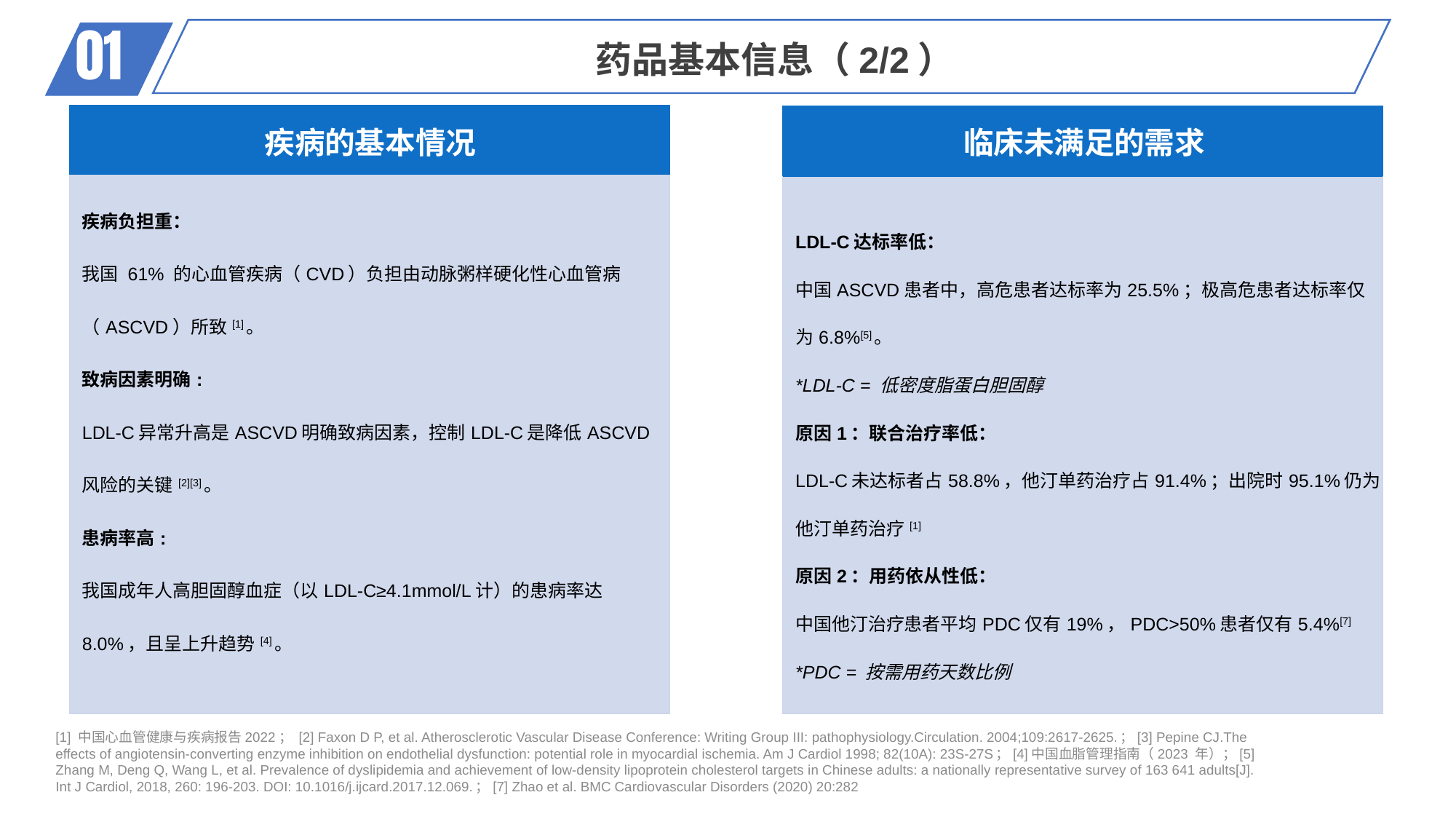

01

药品基本信息（2/2）
| 疾病的基本情况 |
| --- |
| 疾病负担重： 我国 61% 的心血管疾病（CVD）负担由动脉粥样硬化性心血管病（ASCVD）所致[1]。 致病因素明确: LDL-C异常升高是ASCVD明确致病因素，控制LDL-C是降低ASCVD风险的关键[2][3]。 患病率高: 我国成年人高胆固醇血症（以LDL-C≥4.1mmol/L计）的患病率达8.0%，且呈上升趋势[4]。 |
| 临床未满足的需求 |
| --- |
| LDL-C达标率低： 中国ASCVD患者中，高危患者达标率为25.5%；极高危患者达标率仅为6.8%[5]。 \*LDL-C = 低密度脂蛋白胆固醇 原因1：联合治疗率低： LDL-C未达标者占58.8%，他汀单药治疗占91.4%；出院时95.1%仍为他汀单药治疗[1] 原因2：用药依从性低： 中国他汀治疗患者平均PDC仅有19%，PDC>50%患者仅有5.4%[7] \*PDC = 按需用药天数比例 |
[1] 中国心血管健康与疾病报告2022； [2] Faxon D P, et al. Atherosclerotic Vascular Disease Conference: Writing Group III: pathophysiology.Circulation. 2004;109:2617-2625.；[3] Pepine CJ.The
effects of angiotensin-converting enzyme inhibition on endothelial dysfunction: potential role in myocardial ischemia. Am J Cardiol 1998; 82(10A): 23S-27S；[4]中国血脂管理指南（2023 年）；[5]
Zhang M, Deng Q, Wang L, et al. Prevalence of dyslipidemia and achievement of low-density lipoprotein cholesterol targets in Chinese adults: a nationally representative survey of 163 641 adults[J].
Int J Cardiol, 2018, 260: 196-203. DOI: 10.1016/j.ijcard.2017.12.069.；[7] Zhao et al. BMC Cardiovascular Disorders (2020) 20:282